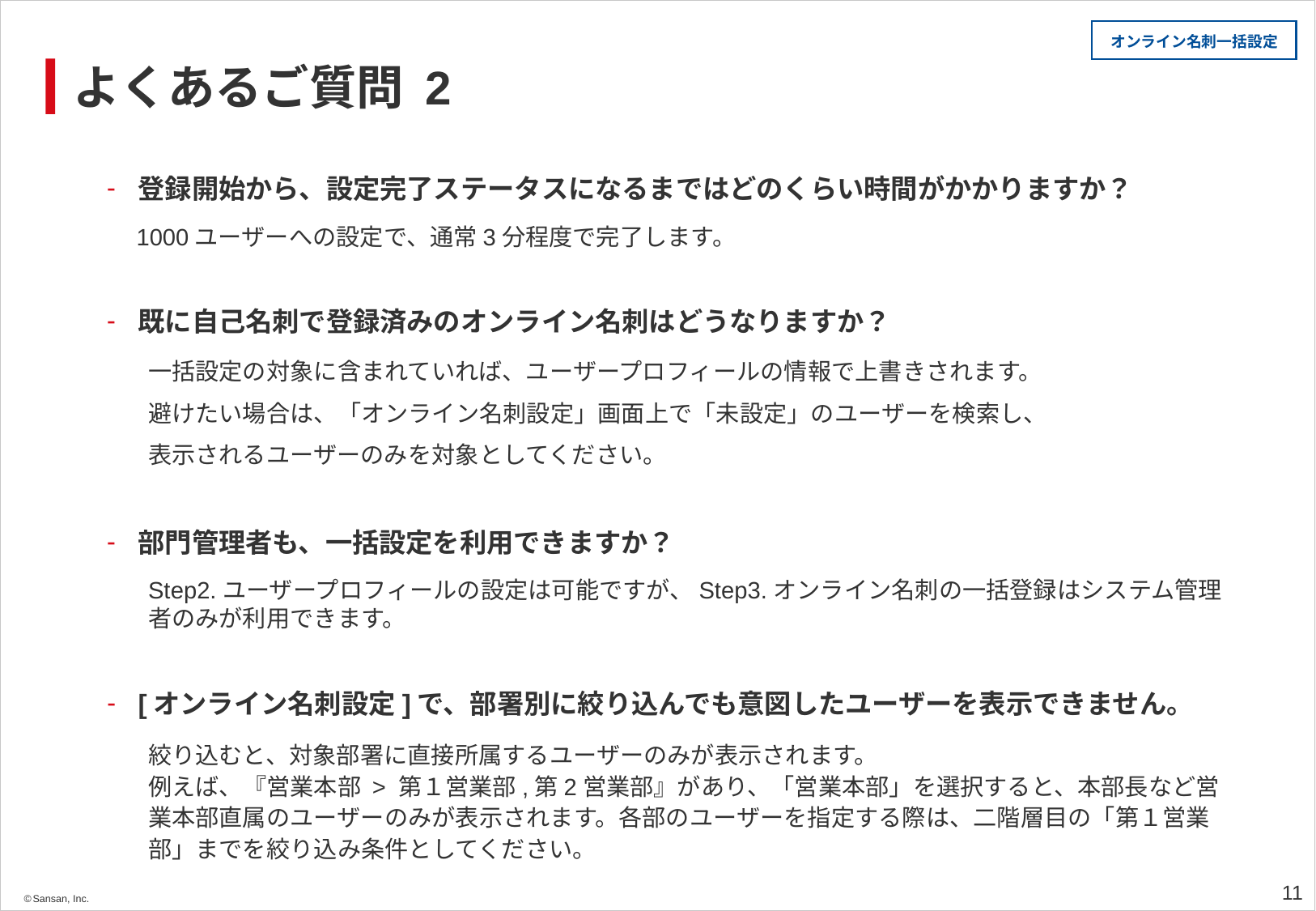

オンライン名刺一括設定
# よくあるご質問 2
登録開始から、設定完了ステータスになるまではどのくらい時間がかかりますか？
1000ユーザーへの設定で、通常3分程度で完了します。
既に自己名刺で登録済みのオンライン名刺はどうなりますか？
一括設定の対象に含まれていれば、ユーザープロフィールの情報で上書きされます。
避けたい場合は、「オンライン名刺設定」画面上で「未設定」のユーザーを検索し、
表示されるユーザーのみを対象としてください。
部門管理者も、一括設定を利用できますか？
Step2.ユーザープロフィールの設定は可能ですが、Step3.オンライン名刺の一括登録はシステム管理者のみが利用できます。
[オンライン名刺設定]で、部署別に絞り込んでも意図したユーザーを表示できません。
絞り込むと、対象部署に直接所属するユーザーのみが表示されます。
例えば、『営業本部 > 第１営業部,第2営業部』があり、「営業本部」を選択すると、本部長など営業本部直属のユーザーのみが表示されます。各部のユーザーを指定する際は、二階層目の「第１営業部」までを絞り込み条件としてください。
11